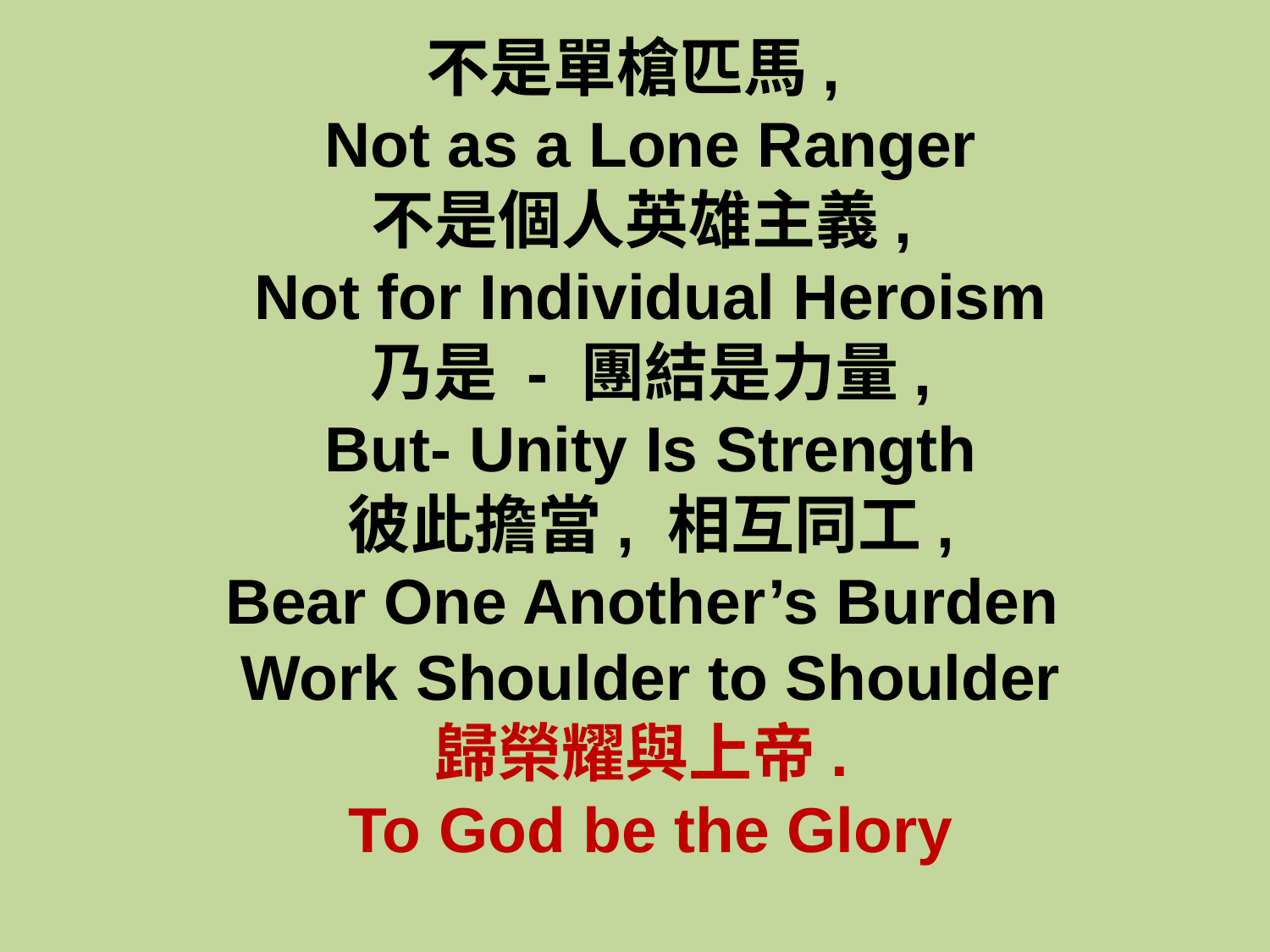

不是單槍匹馬,
Not as a Lone Ranger
不是個人英雄主義,
Not for Individual Heroism
乃是 - 團結是力量,
But- Unity Is Strength
彼此擔當, 相互同工,
Bear One Another’s Burden
Work Shoulder to Shoulder
歸榮耀與上帝.
To God be the Glory